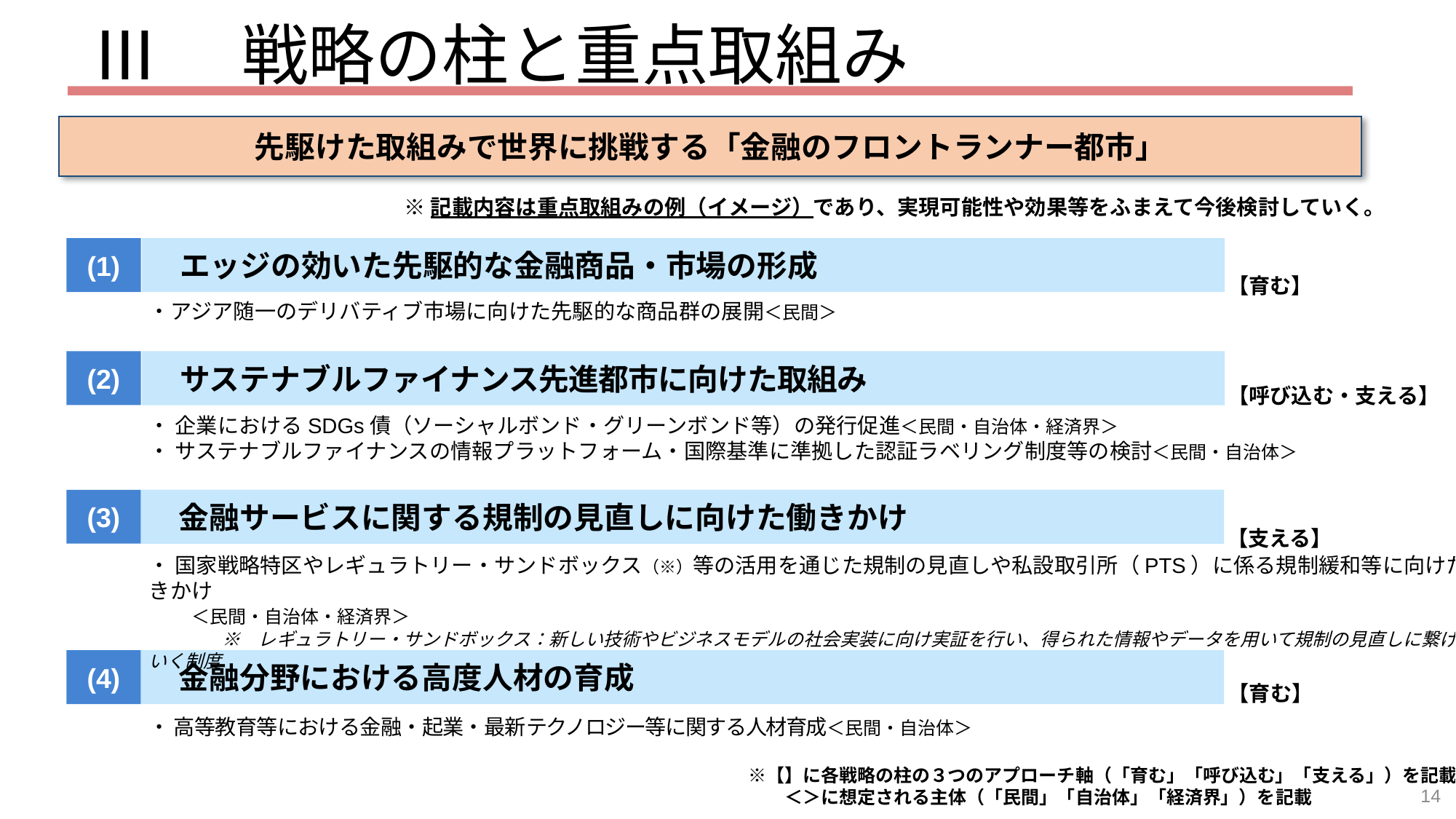

# Ⅲ　戦略の柱と重点取組み
先駆けた取組みで世界に挑戦する「金融のフロントランナー都市」
※記載内容は重点取組みの例（イメージ）であり、実現可能性や効果等をふまえて今後検討していく。
　エッジの効いた先駆的な金融商品・市場の形成
(1)
【育む】
・アジア随一のデリバティブ市場に向けた先駆的な商品群の展開＜民間＞
(2)
　サステナブルファイナンス先進都市に向けた取組み
【呼び込む・支える】
・ 企業におけるSDGs債（ソーシャルボンド・グリーンボンド等）の発行促進＜民間・自治体・経済界＞
・ サステナブルファイナンスの情報プラットフォーム・国際基準に準拠した認証ラベリング制度等の検討＜民間・自治体＞
　金融サービスに関する規制の見直しに向けた働きかけ
(3)
【支える】
・ 国家戦略特区やレギュラトリー・サンドボックス（※）等の活用を通じた規制の見直しや私設取引所（PTS）に係る規制緩和等に向けた働きかけ
　　＜民間・自治体・経済界＞
　　　　※　レギュラトリー・サンドボックス：新しい技術やビジネスモデルの社会実装に向け実証を行い、得られた情報やデータを用いて規制の見直しに繋げていく制度
(4)
　金融分野における高度人材の育成
【育む】
・ 高等教育等における金融・起業・最新テクノロジー等に関する人材育成＜民間・自治体＞
　※【】に各戦略の柱の３つのアプローチ軸（「育む」「呼び込む」「支える」）を記載
　　　＜＞に想定される主体（「民間」「自治体」「経済界」）を記載
14